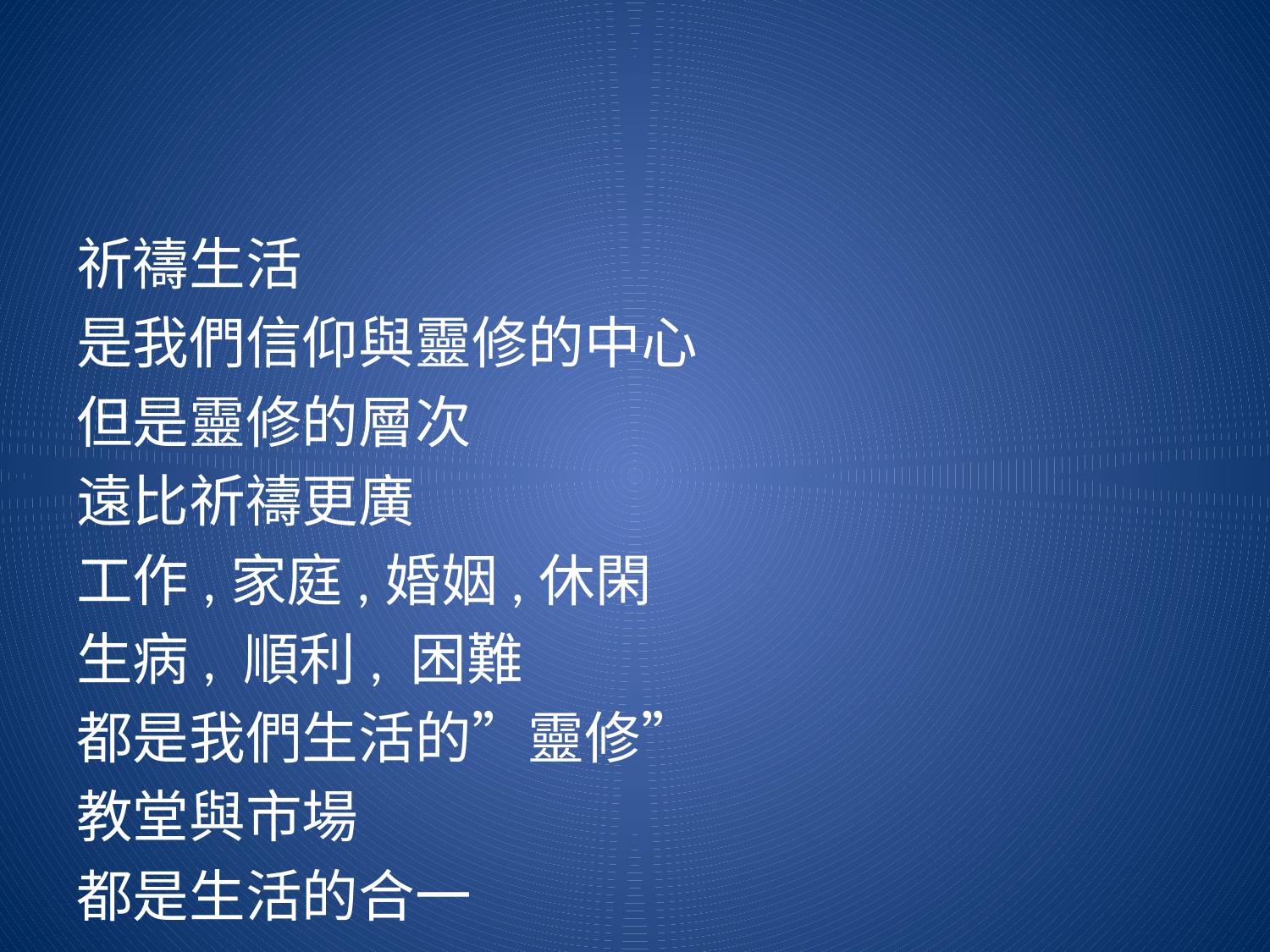

#
祈禱生活
是我們信仰與靈修的中心
但是靈修的層次
遠比祈禱更廣
工作,家庭,婚姻,休閑
生病, 順利, 困難
都是我們生活的”靈修”
教堂與市場
都是生活的合一